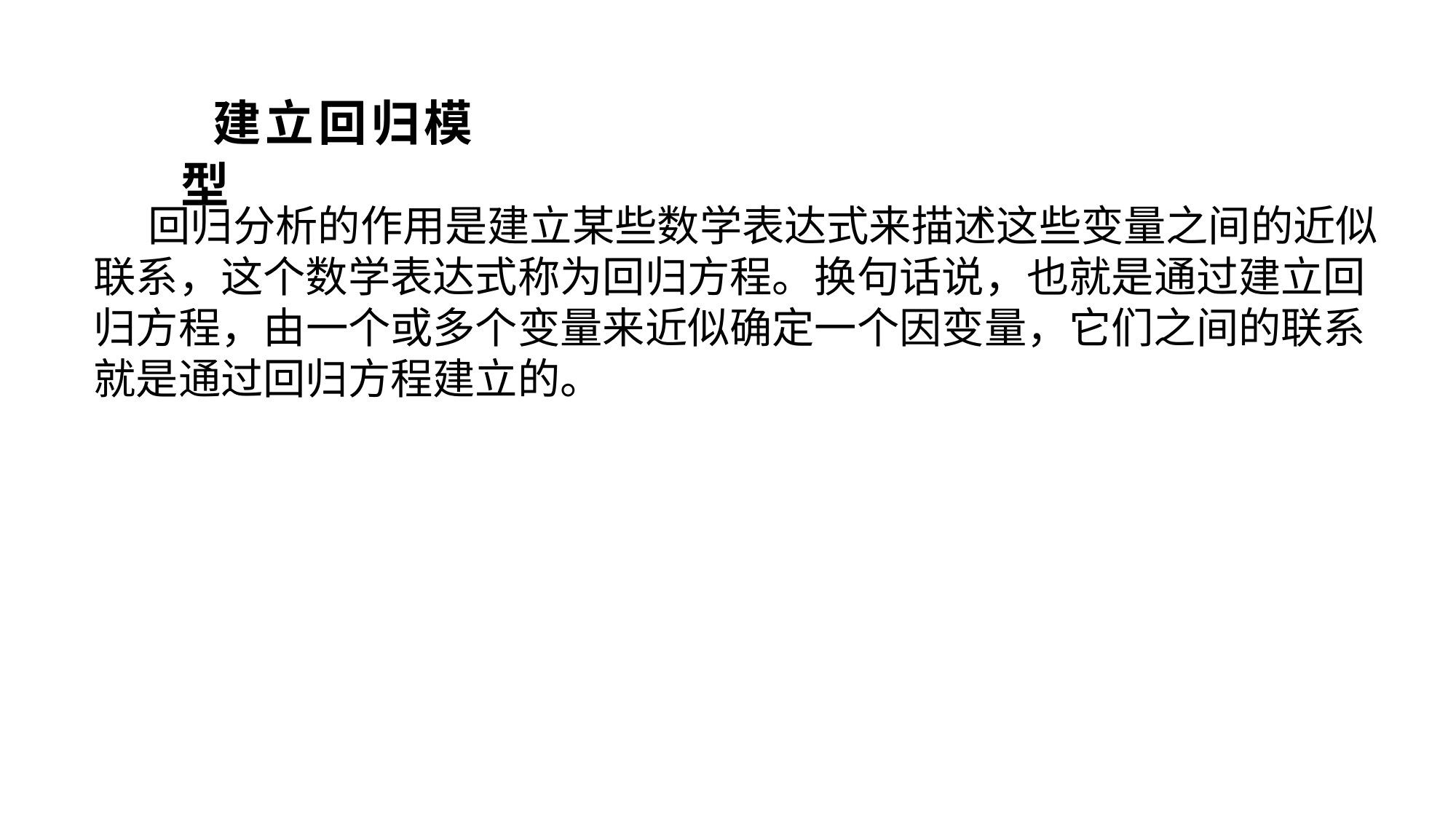

建立回归模型
回归分析的作用是建立某些数学表达式来描述这些变量之间的近似联系，这个数学表达式称为回归方程。换句话说，也就是通过建立回归方程，由一个或多个变量来近似确定一个因变量，它们之间的联系就是通过回归方程建立的。
TEXT  add here
TEXT  add here
TEXT  add here